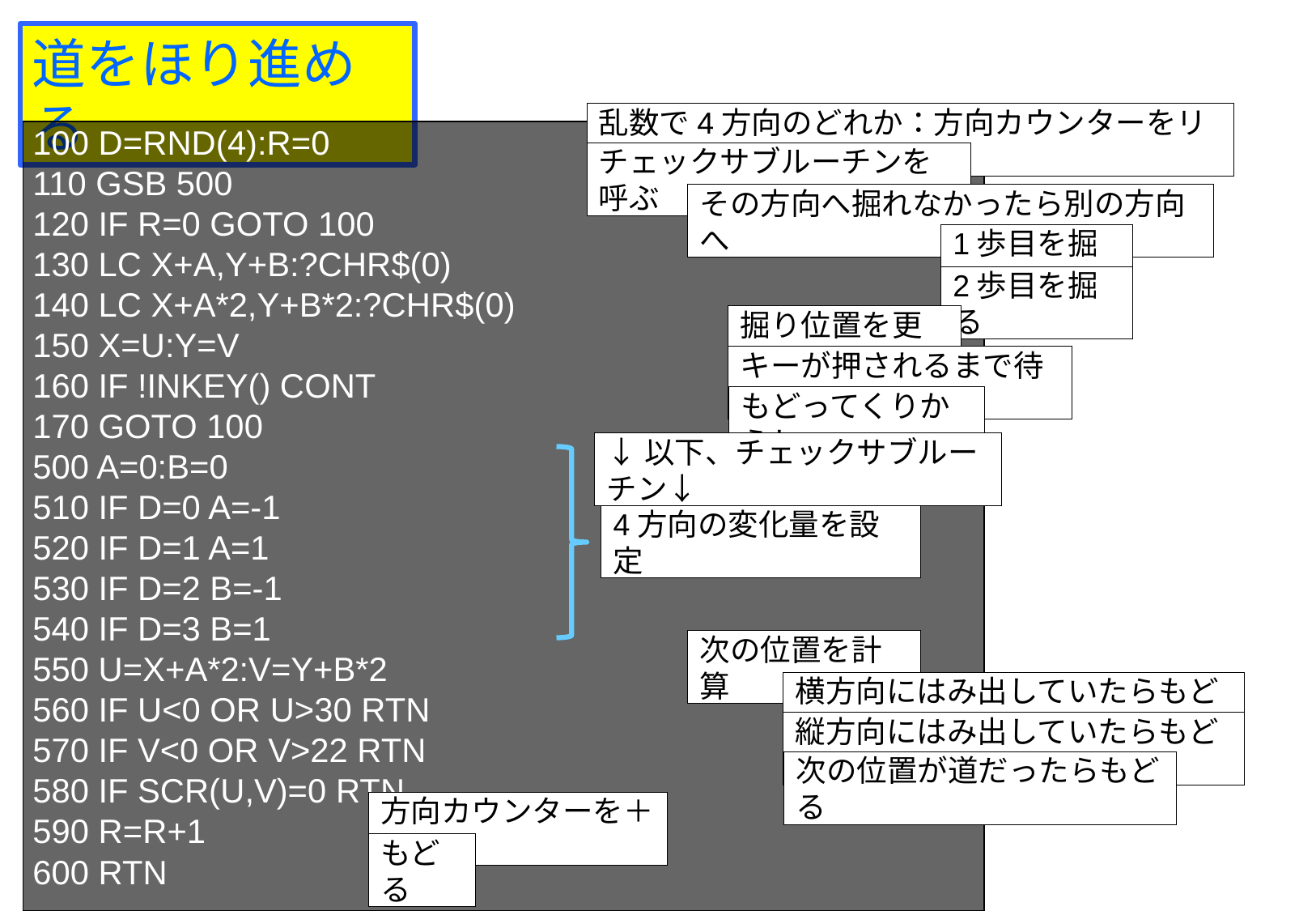

道をほり進める
100 D=RND(4):R=0
110 GSB 500
120 IF R=0 GOTO 100
130 LC X+A,Y+B:?CHR$(0)
140 LC X+A*2,Y+B*2:?CHR$(0)
150 X=U:Y=V
160 IF !INKEY() CONT
170 GOTO 100
500 A=0:B=0
510 IF D=0 A=-1
520 IF D=1 A=1
530 IF D=2 B=-1
540 IF D=3 B=1
550 U=X+A*2:V=Y+B*2
560 IF U<0 OR U>30 RTN
570 IF V<0 OR V>22 RTN
580 IF SCR(U,V)=0 RTN
590 R=R+1
600 RTN
乱数で4方向のどれか：方向カウンターをリセット
チェックサブルーチンを呼ぶ
その方向へ掘れなかったら別の方向へ
1歩目を掘る
2歩目を掘る
掘り位置を更新
キーが押されるまで待つ
もどってくりかえし

↓以下、チェックサブルーチン↓
4方向の変化量を設定
次の位置を計算
横方向にはみ出していたらもどる
縦方向にはみ出していたらもどる
次の位置が道だったらもどる
方向カウンターを＋１
もどる